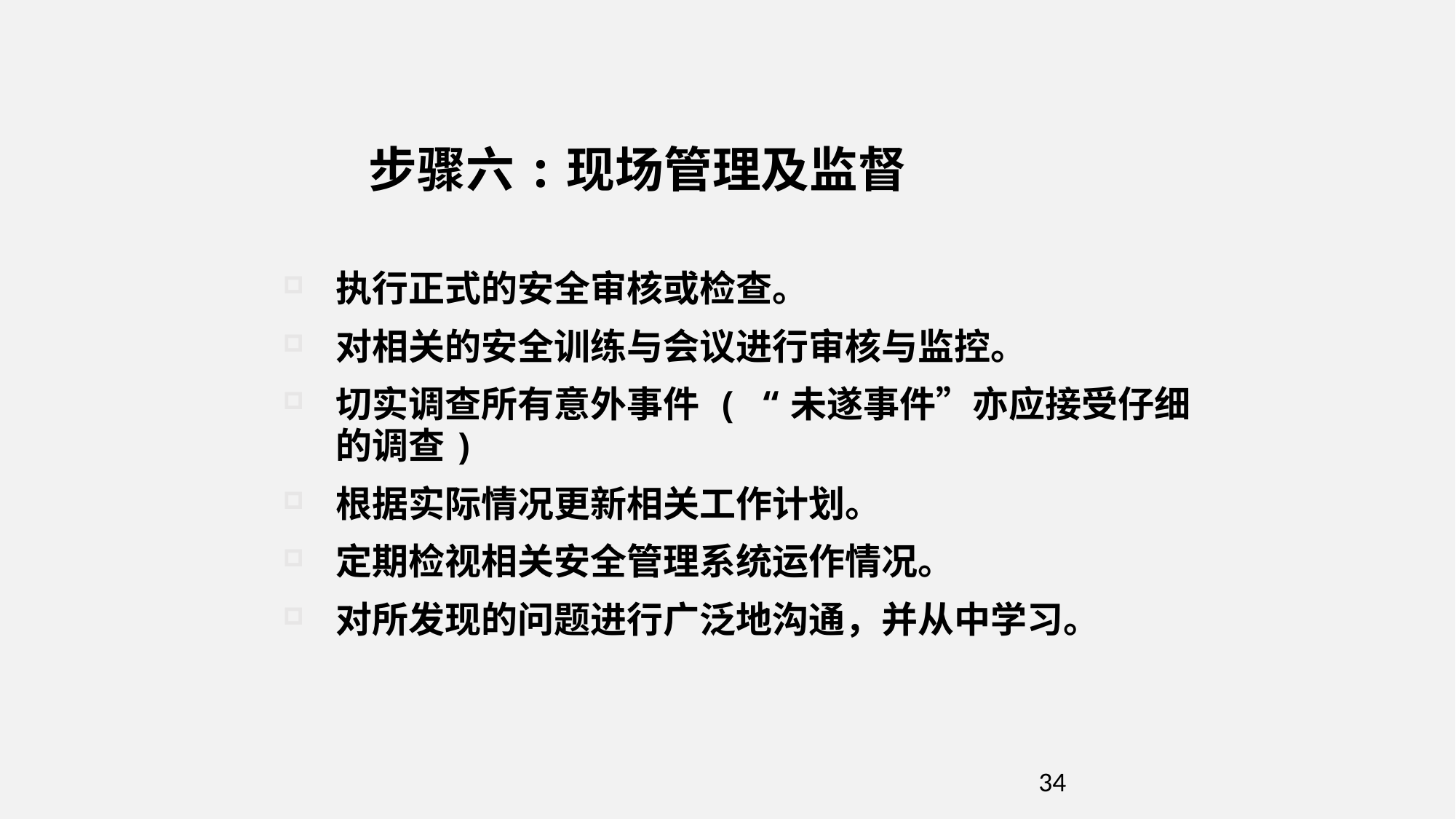

# 步骤六:现场管理及监督
执行正式的安全审核或检查。
对相关的安全训练与会议进行审核与监控。
切实调查所有意外事件 ( “未遂事件”亦应接受仔细的调查)
根据实际情况更新相关工作计划。
定期检视相关安全管理系统运作情况。
对所发现的问题进行广泛地沟通，并从中学习。
34